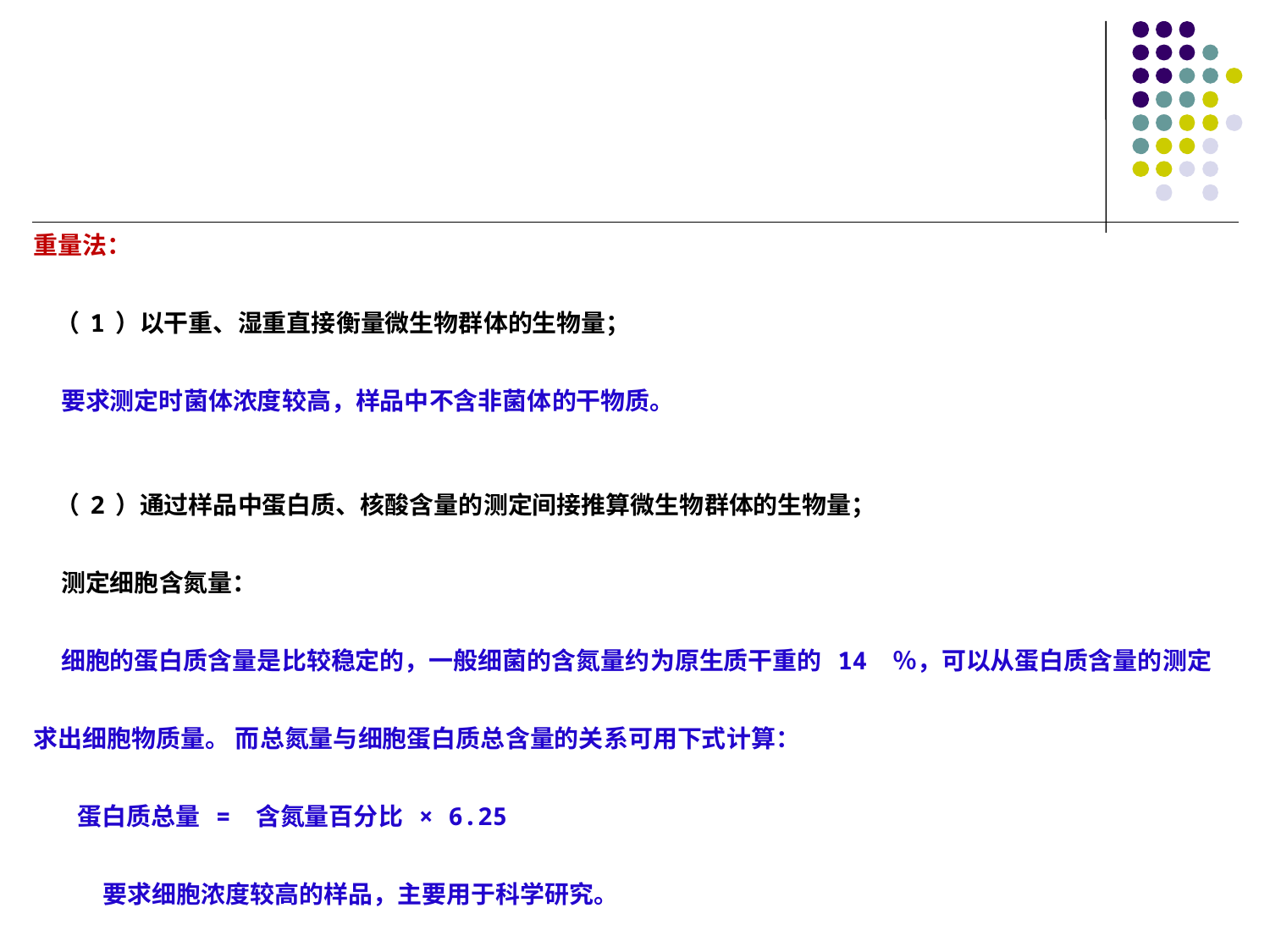

重量法：
    （1）以干重、湿重直接衡量微生物群体的生物量；
     要求测定时菌体浓度较高，样品中不含非菌体的干物质。
    （2）通过样品中蛋白质、核酸含量的测定间接推算微生物群体的生物量；
     测定细胞含氮量：
     细胞的蛋白质含量是比较稳定的，一般细菌的含氮量约为原生质干重的 14 ％，可以从蛋白质含量的测定求出细胞物质量。 而总氮量与细胞蛋白质总含量的关系可用下式计算：
        蛋白质总量 = 含氮量百分比 × 6.25
    要求细胞浓度较高的样品，主要用于科学研究。